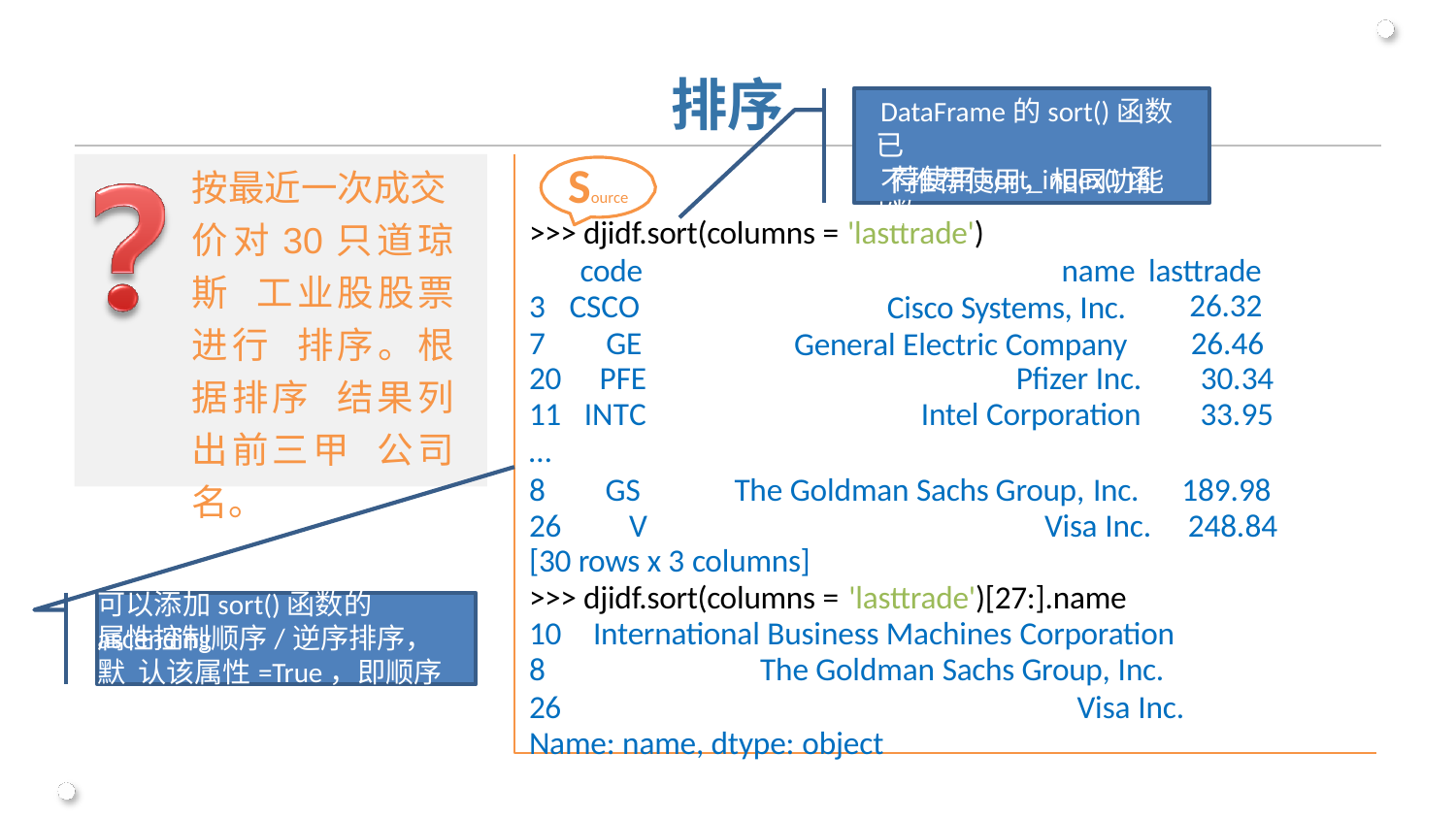

排序

DataFrame的sort()函数已
不推荐使用，相同功能推

Source

荐使用sort_index()函数
按最近一次成交
价对30只道琼斯  工业股股票进行  排序。根据排序  结果列出前三甲  公司名。
>>> djidf.sort(columns = 'lasttrade')
code
name lasttrade
3	CSCO
26.32
26.46
Cisco Systems, Inc.  General Electric Company
7	GE
| 20 | PFE | Pfizer Inc. | 30.34 |
| --- | --- | --- | --- |
| 11 | INTC | Intel Corporation | 33.95 |
| … |  |  |  |
| 8 | GS | The Goldman Sachs Group, Inc. | 189.98 |
| 26 | V | Visa Inc. | 248.84 |

[30 rows x 3 columns]
>>> djidf.sort(columns = 'lasttrade')[27:].name
可以添加sort()函数的ascending

10	International Business Machines Corporation
8	The Goldman Sachs Group, Inc.
26	Visa Inc.
属性控制顺序/逆序排序，默  认该属性=True，即顺序排列
Name: name, dtype: object